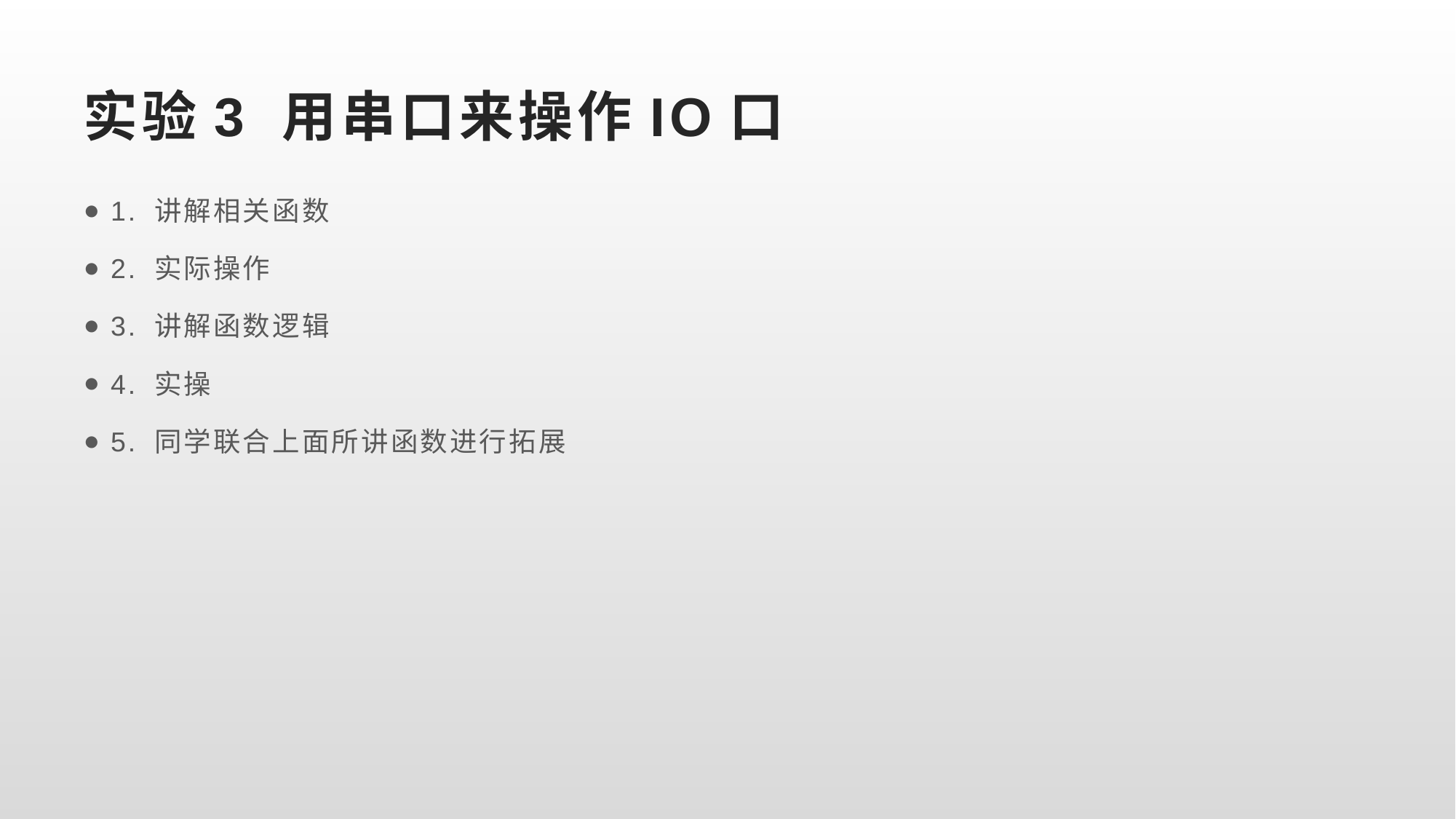

# 实验3 用串口来操作IO口
1. 讲解相关函数
2. 实际操作
3. 讲解函数逻辑
4. 实操
5. 同学联合上面所讲函数进行拓展